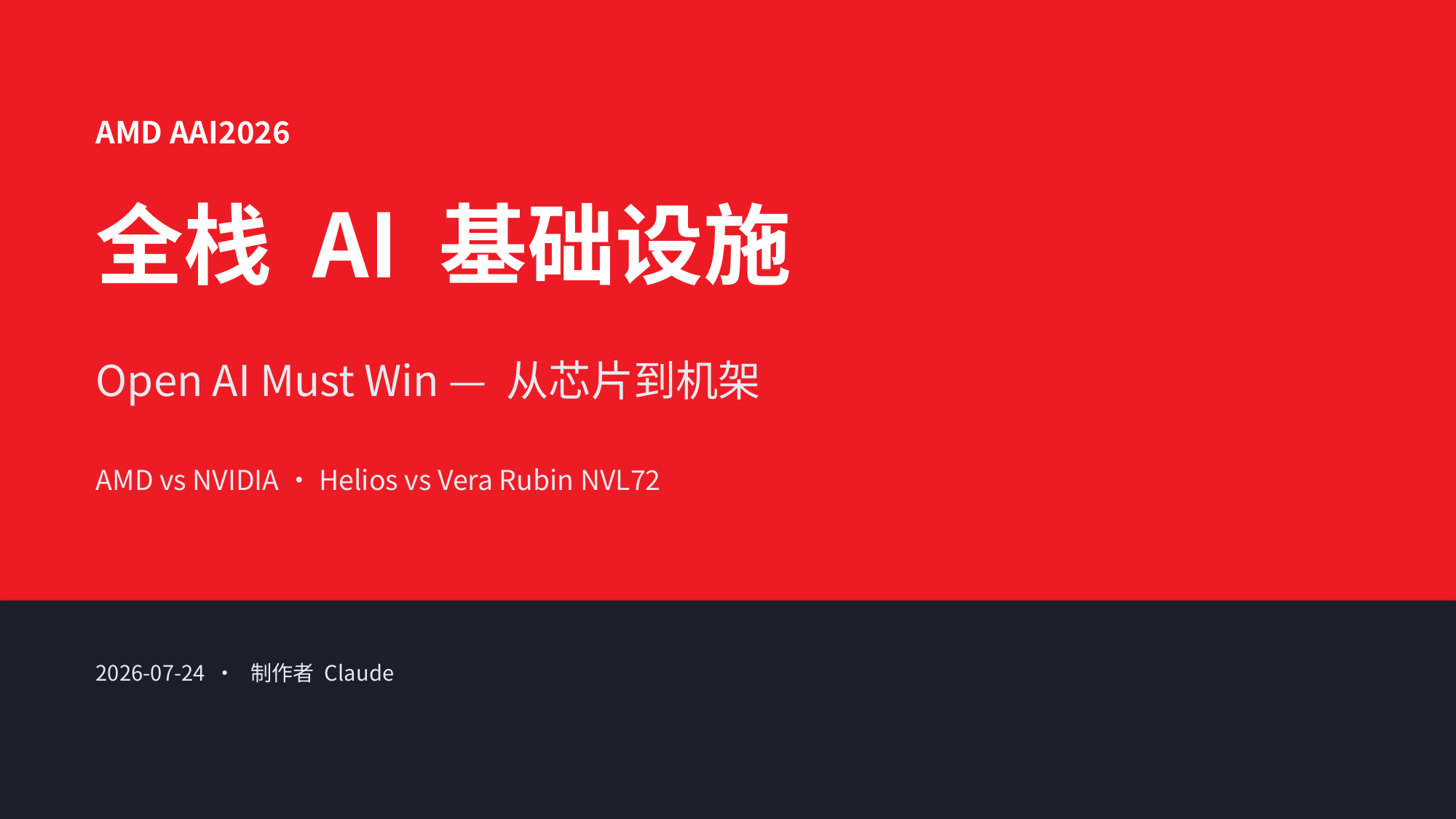

AMD AAI2026
全栈 AI 基础设施
Open AI Must Win — 从芯片到机架
AMD vs NVIDIA · Helios vs Vera Rubin NVL72

2026-07-24  ·  制作者 Claude